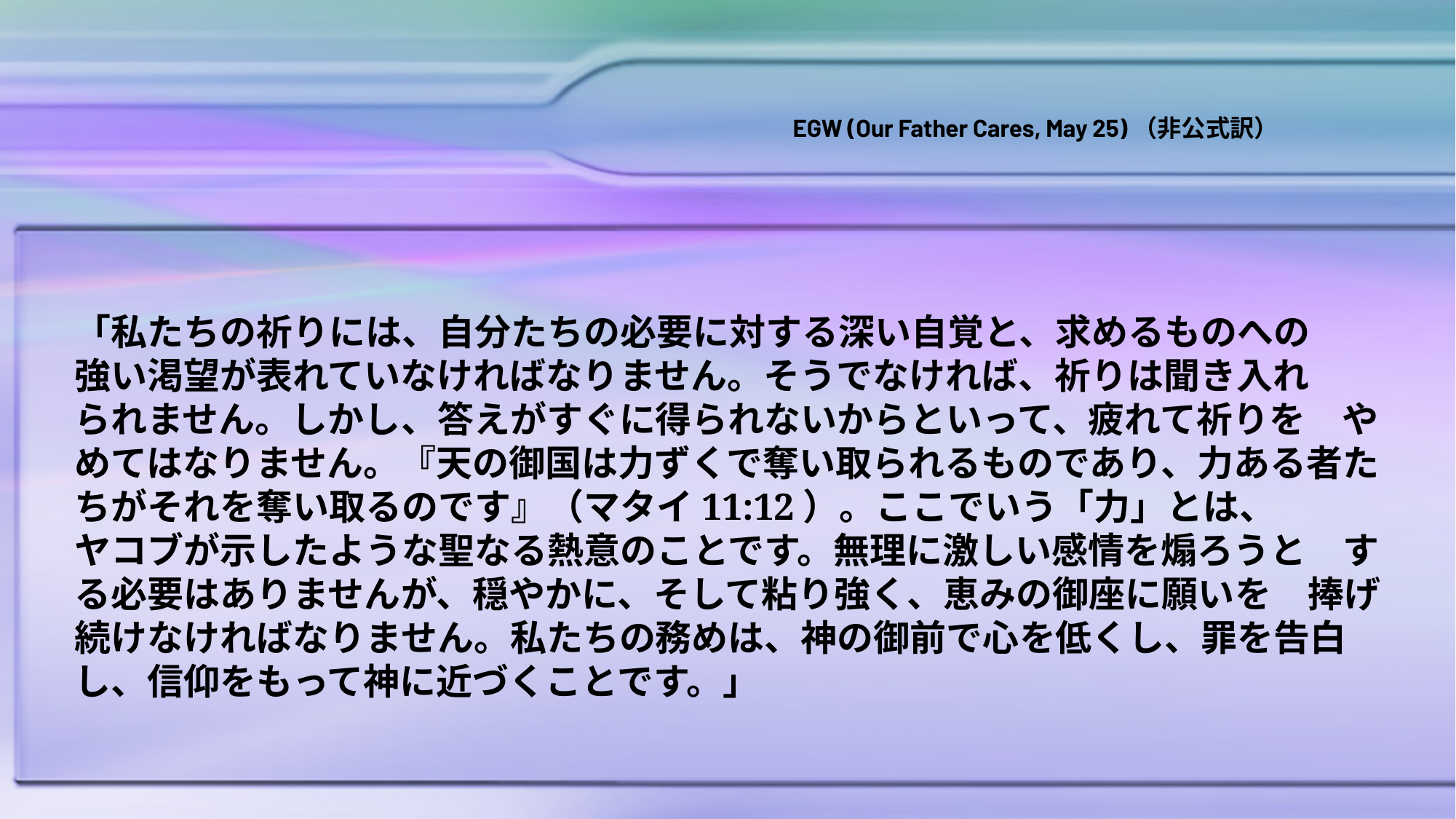

EGW (Our Father Cares, May 25)（非公式訳）
「私たちの祈りには、自分たちの必要に対する深い自覚と、求めるものへの　強い渇望が表れていなければなりません。そうでなければ、祈りは聞き入れ　られません。しかし、答えがすぐに得られないからといって、疲れて祈りを　やめてはなりません。『天の御国は力ずくで奪い取られるものであり、力ある者たちがそれを奪い取るのです』（マタイ11:12）。ここでいう「力」とは、　　ヤコブが示したような聖なる熱意のことです。無理に激しい感情を煽ろうと　する必要はありませんが、穏やかに、そして粘り強く、恵みの御座に願いを　捧げ続けなければなりません。私たちの務めは、神の御前で心を低くし、罪を告白し、信仰をもって神に近づくことです。」